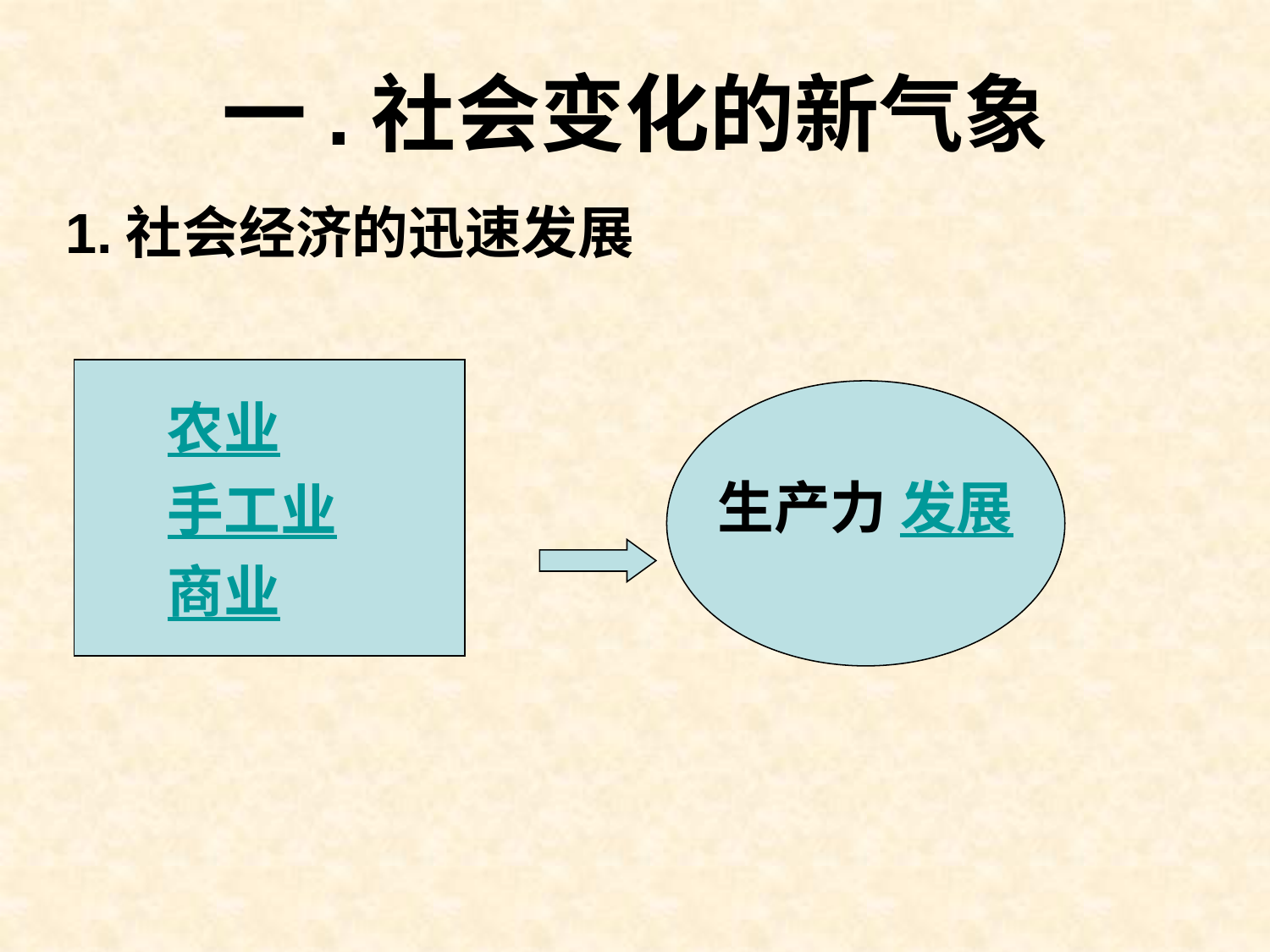

# 一.社会变化的新气象
1.社会经济的迅速发展

农业
手工业
商业

生产力 发展